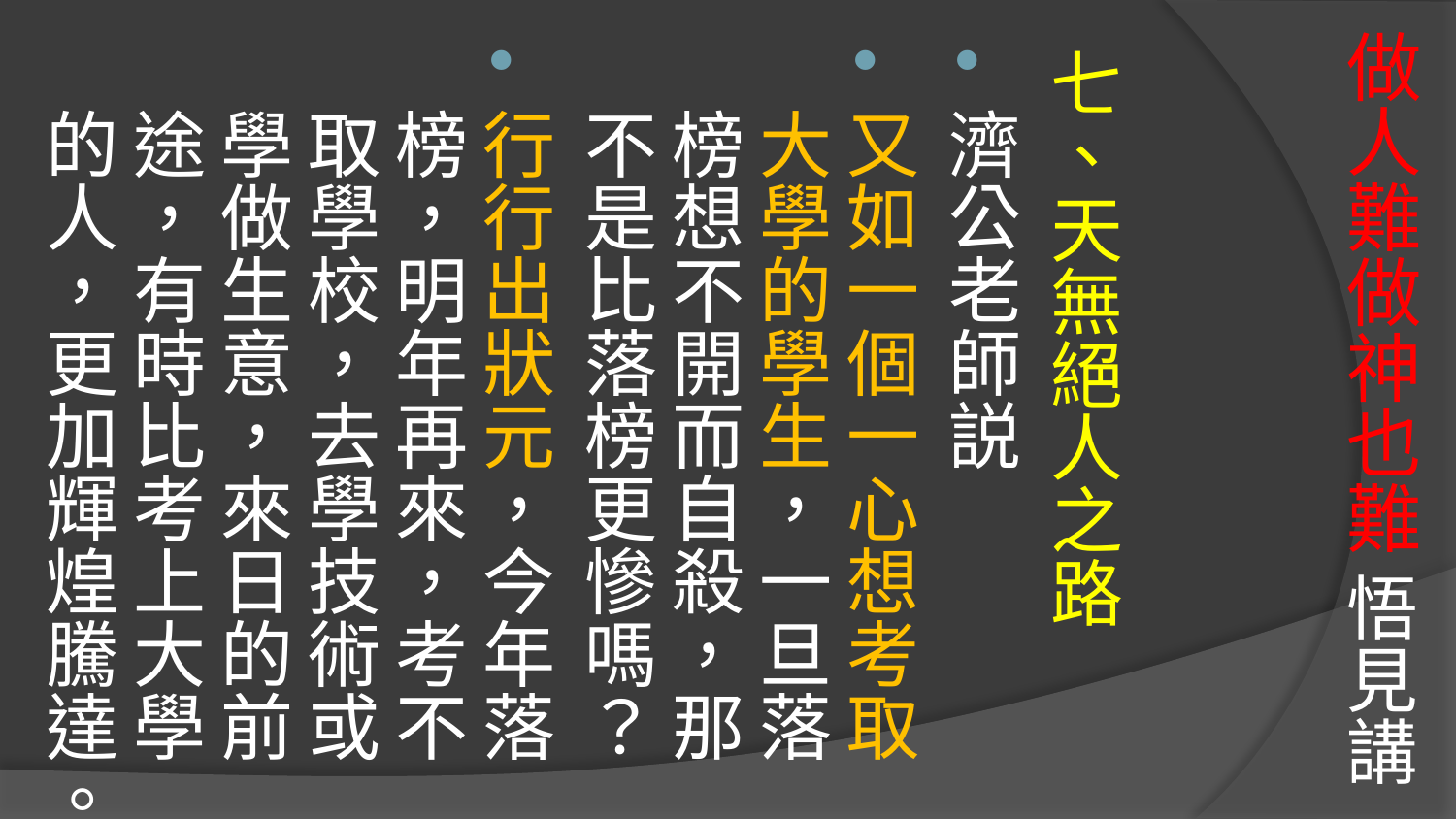

# 做人難做神也難 悟見講
七、天無絕人之路
濟公老師説
又如一個一心想考取大學的學生，一旦落榜想不開而自殺，那不是比落榜更慘嗎？
行行出狀元，今年落榜，明年再來，考不取學校，去學技術或學做生意，來日的前途，有時比考上大學的人，更加輝煌騰達。